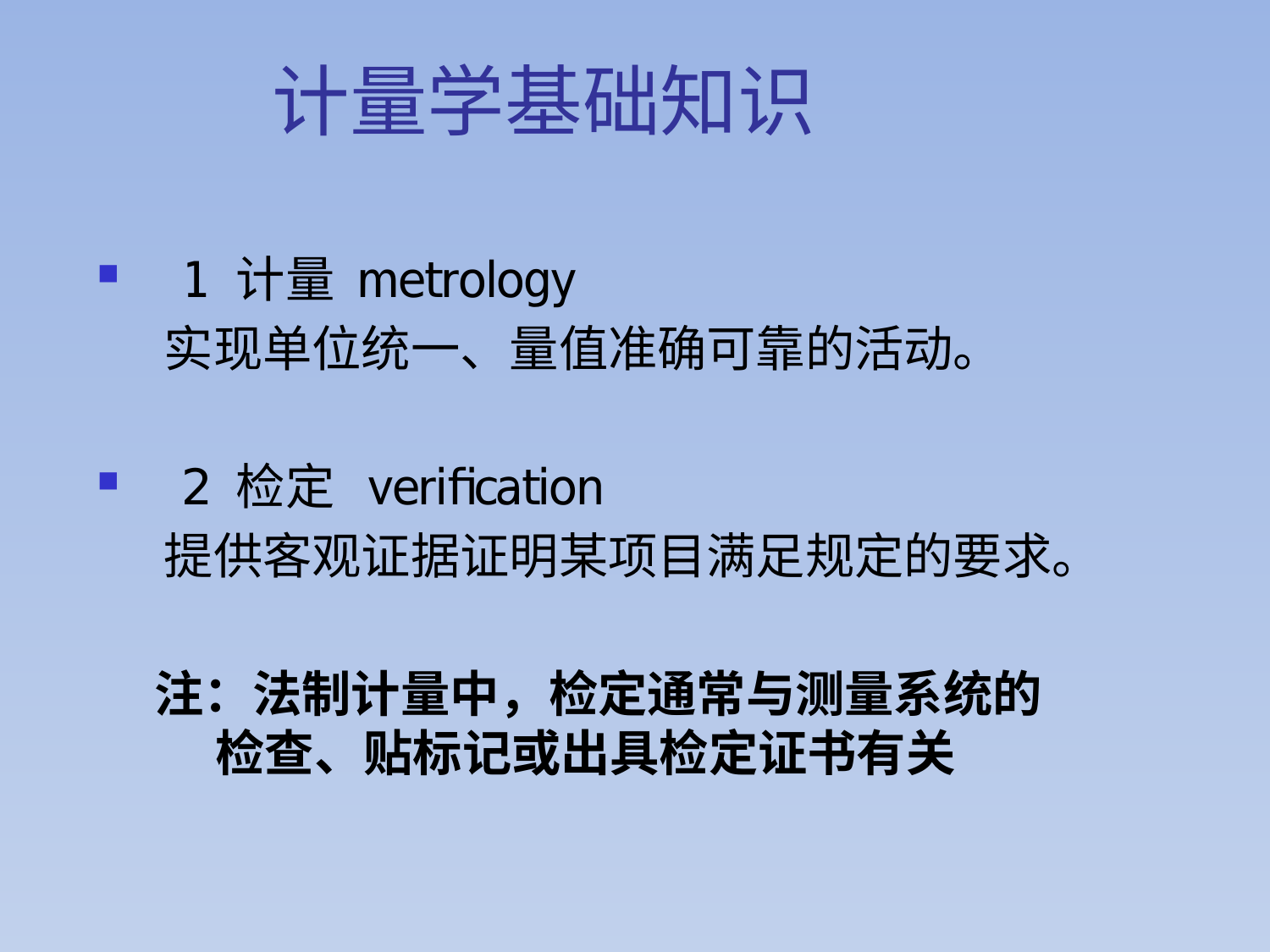

计量学基础知识

1 计量 metrology
     实现单位统一、量值准确可靠的活动。

2 检定  verification
     提供客观证据证明某项目满足规定的要求。

    注：法制计量中，检定通常与测量系统的      检查、贴标记或出具检定证书有关